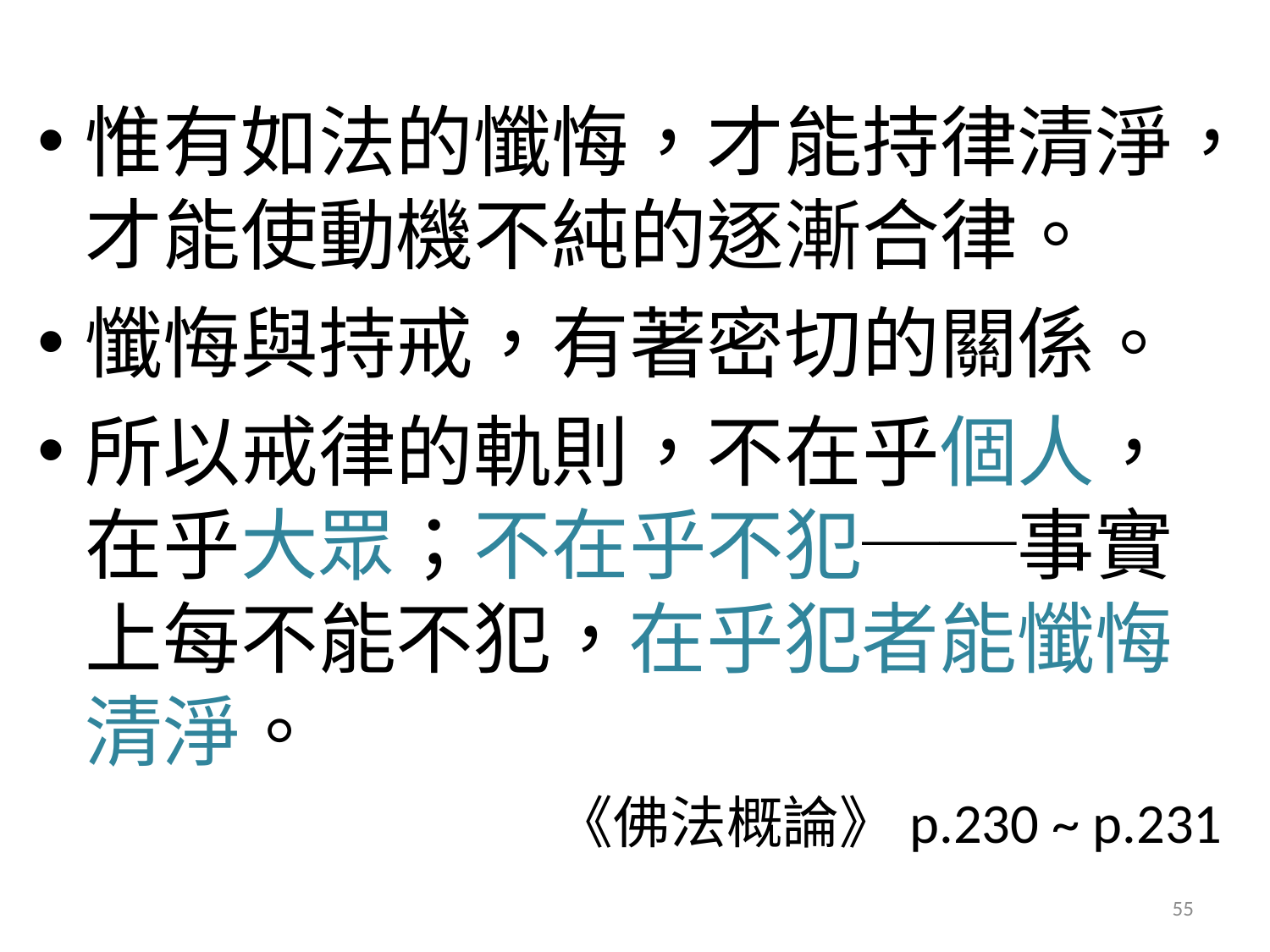

惟有如法的懺悔，才能持律清淨，才能使動機不純的逐漸合律。
懺悔與持戒，有著密切的關係。
所以戒律的軌則，不在乎個人，在乎大眾；不在乎不犯──事實上每不能不犯，在乎犯者能懺悔清淨。
《佛法概論》p.230 ~ p.231
55